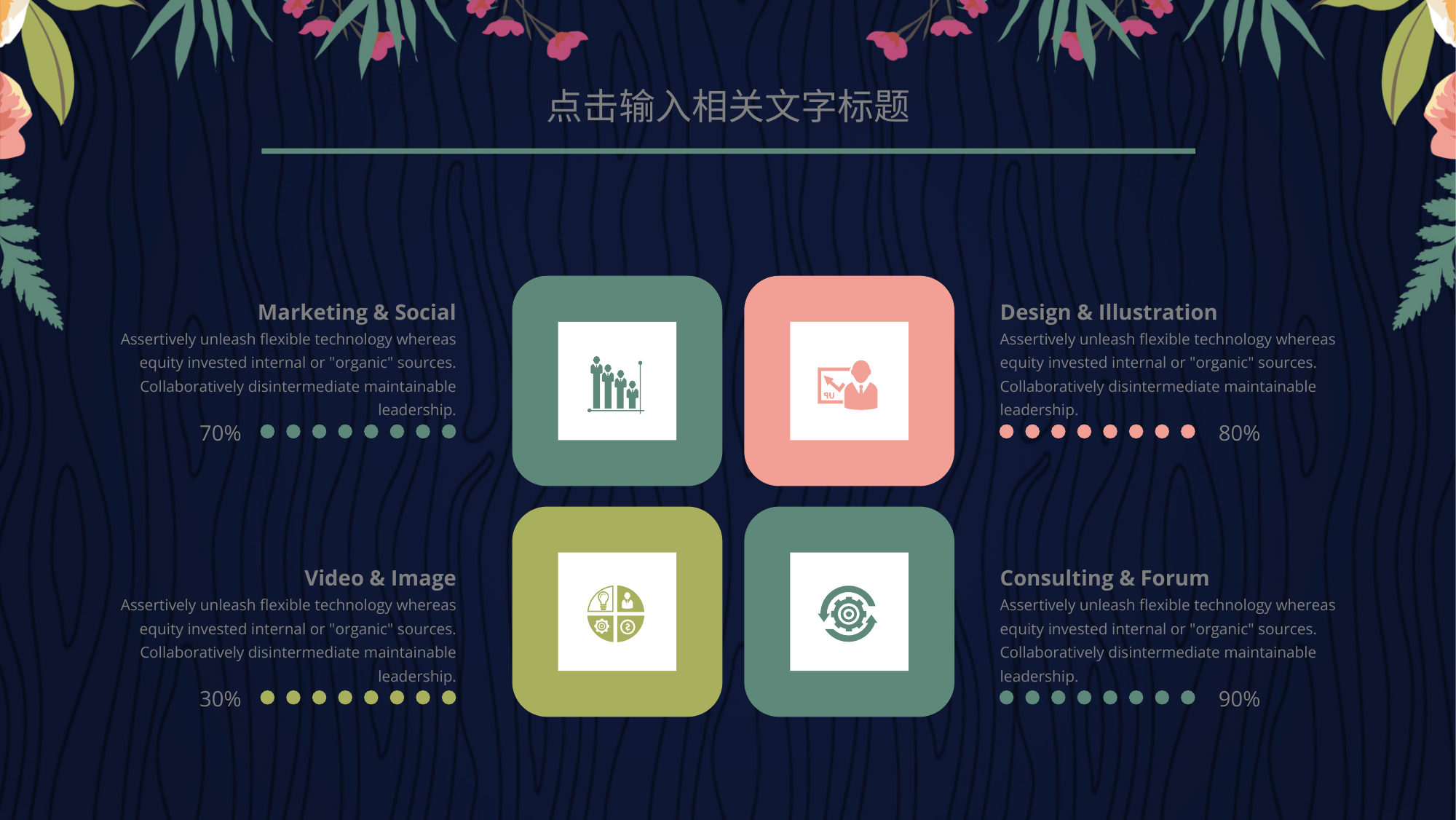

点击输入相关文字标题

Marketing & Social
Assertively unleash flexible technology whereas equity invested internal or "organic" sources. Collaboratively disintermediate maintainable leadership.
Design & Illustration
Assertively unleash flexible technology whereas equity invested internal or "organic" sources. Collaboratively disintermediate maintainable leadership.
70%
80%

Video & Image
Assertively unleash flexible technology whereas equity invested internal or "organic" sources. Collaboratively disintermediate maintainable leadership.
Consulting & Forum
Assertively unleash flexible technology whereas equity invested internal or "organic" sources. Collaboratively disintermediate maintainable leadership.
30%
90%